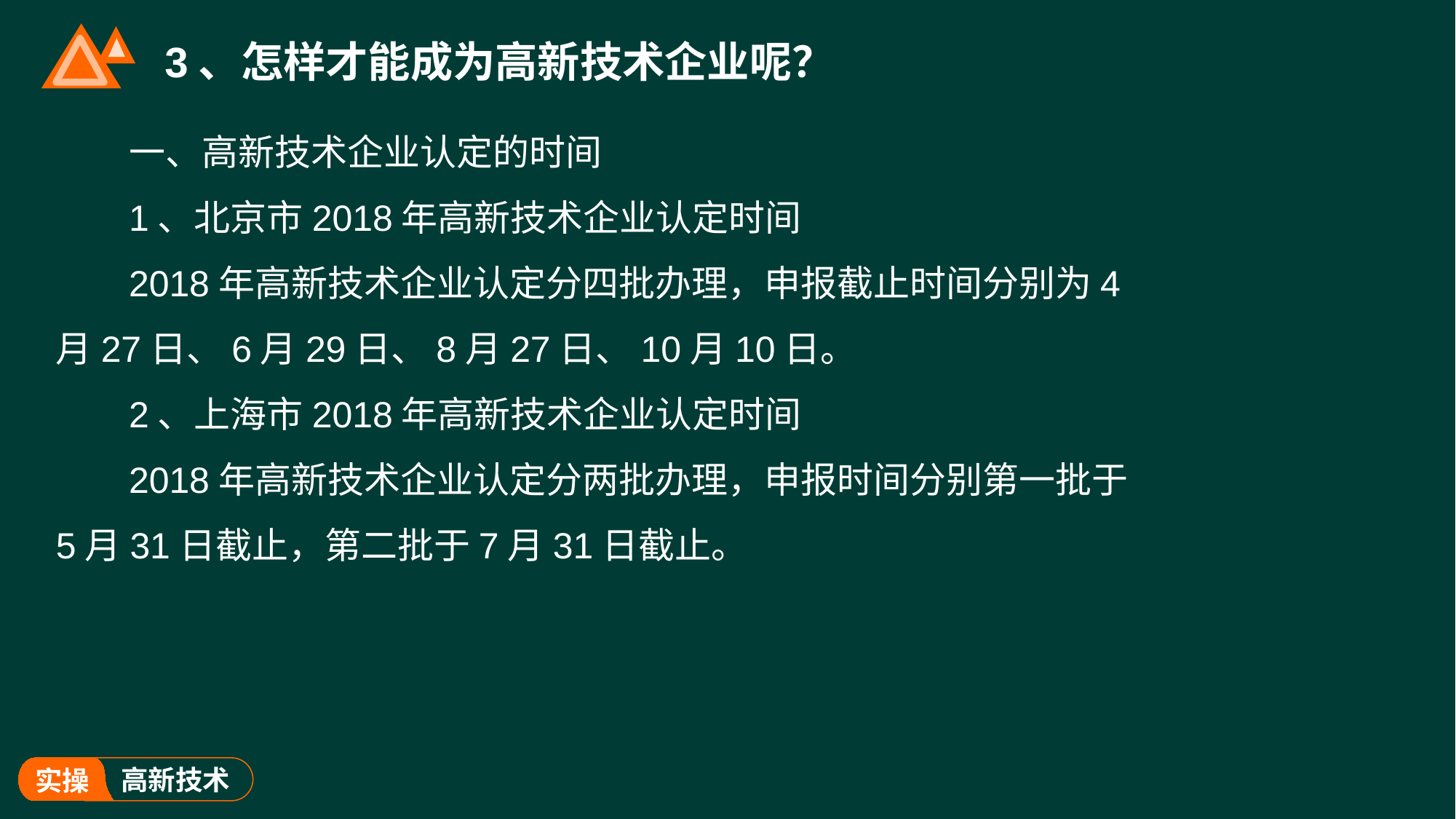

# 3、怎样才能成为高新技术企业呢？
一、高新技术企业认定的时间
1、北京市2018年高新技术企业认定时间
2018年高新技术企业认定分四批办理，申报截止时间分别为4月27日、6月29日、8月27日、10月10日。
2、上海市2018年高新技术企业认定时间
2018年高新技术企业认定分两批办理，申报时间分别第一批于5月31日截止，第二批于7月31日截止。